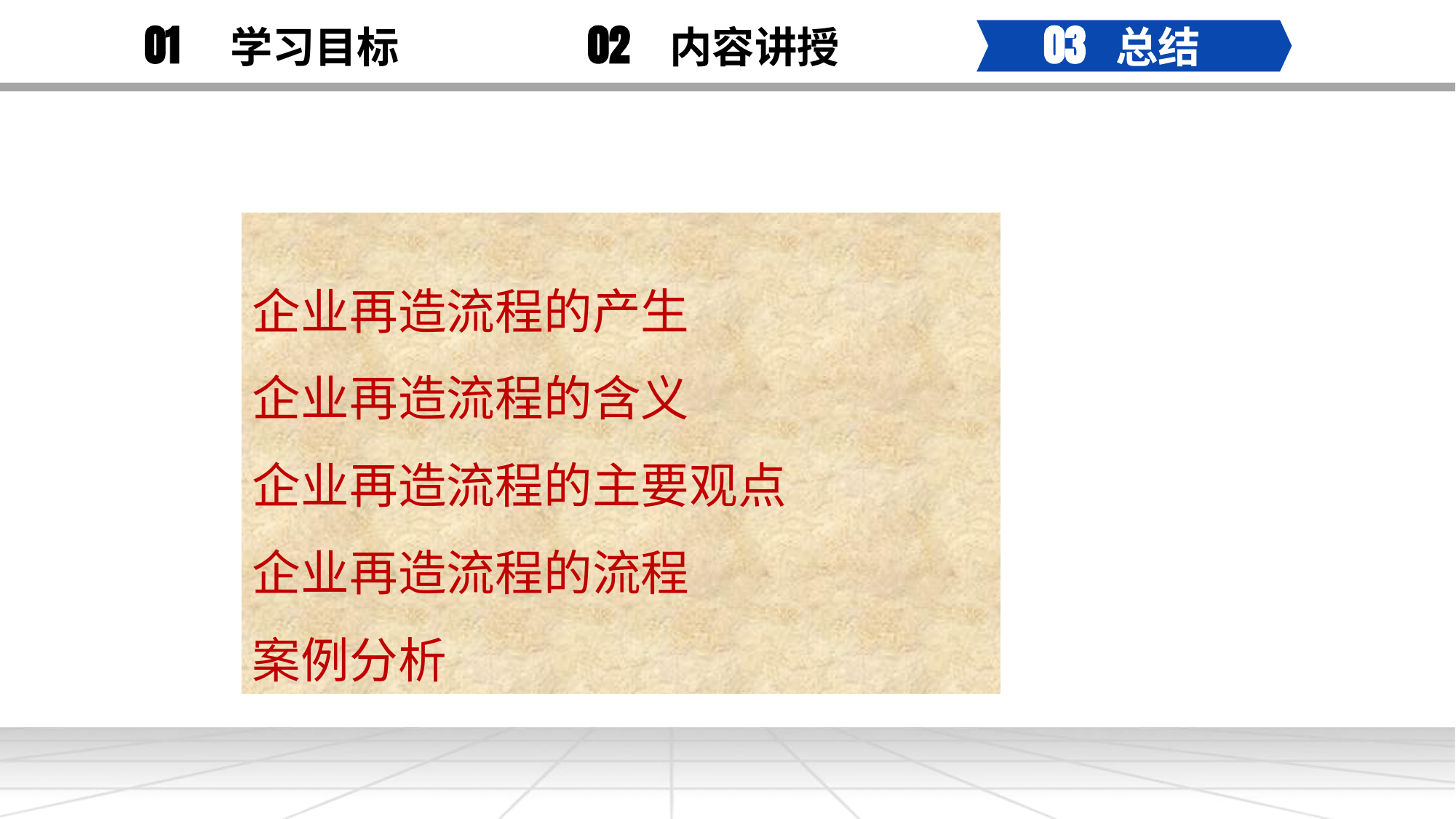

02   内容讲授
03  总结
01    学习目标

企业再造流程的产生
企业再造流程的含义
企业再造流程的主要观点
企业再造流程的流程
案例分析